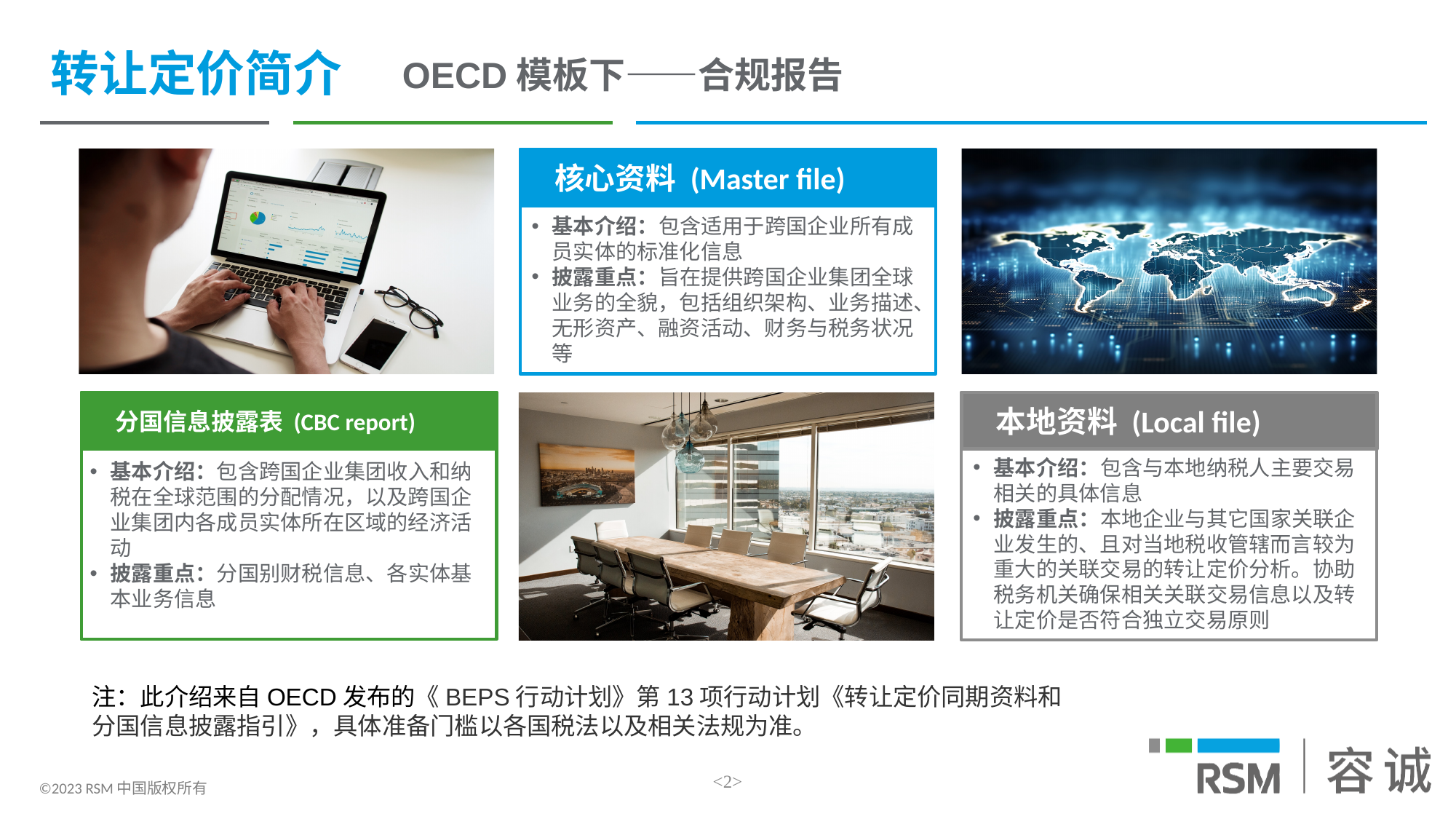

转让定价简介
OECD模板下——合规报告

核心资料 (Master file)

分国信息披露表 (CBC report)

本地资料 (Local file)

基本介绍：包含与本地纳税人主要交易相关的具体信息
披露重点：本地企业与其它国家关联企业发生的、且对当地税收管辖而言较为重大的关联交易的转让定价分析。协助税务机关确保相关关联交易信息以及转让定价是否符合独立交易原则
基本介绍：包含跨国企业集团收入和纳税在全球范围的分配情况，以及跨国企业集团内各成员实体所在区域的经济活动
披露重点：分国别财税信息、各实体基本业务信息
基本介绍：包含适用于跨国企业所有成员实体的标准化信息
披露重点：旨在提供跨国企业集团全球业务的全貌，包括组织架构、业务描述、无形资产、融资活动、财务与税务状况等
注：此介绍来自OECD发布的《BEPS行动计划》第13项行动计划《转让定价同期资料和分国信息披露指引》，具体准备门槛以各国税法以及相关法规为准。
<2>